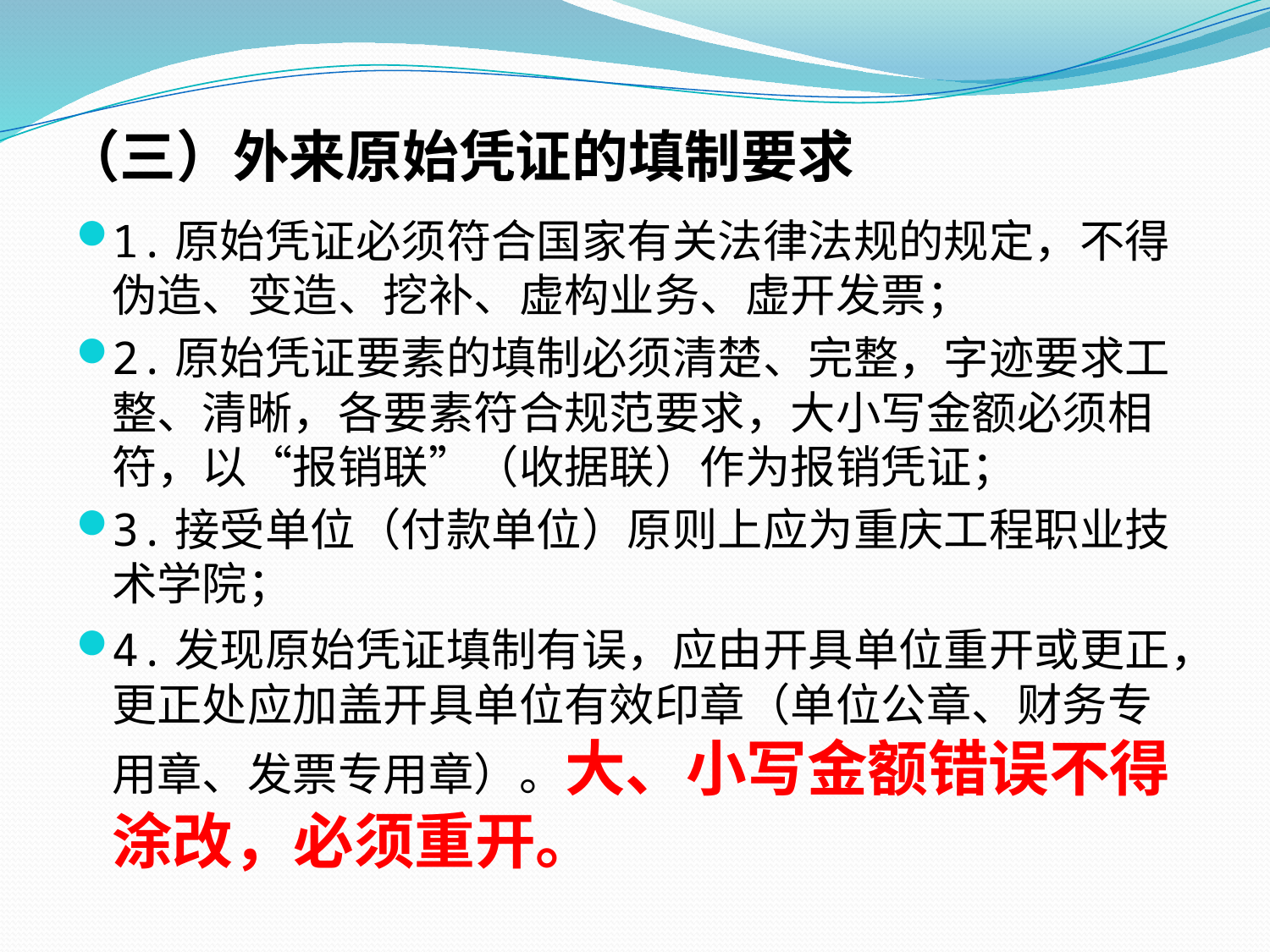

# （三）外来原始凭证的填制要求
1.原始凭证必须符合国家有关法律法规的规定，不得伪造、变造、挖补、虚构业务、虚开发票；
2.原始凭证要素的填制必须清楚、完整，字迹要求工整、清晰，各要素符合规范要求，大小写金额必须相符，以“报销联”（收据联）作为报销凭证；
3.接受单位（付款单位）原则上应为重庆工程职业技术学院；
4.发现原始凭证填制有误，应由开具单位重开或更正，更正处应加盖开具单位有效印章（单位公章、财务专用章、发票专用章）。大、小写金额错误不得涂改，必须重开。